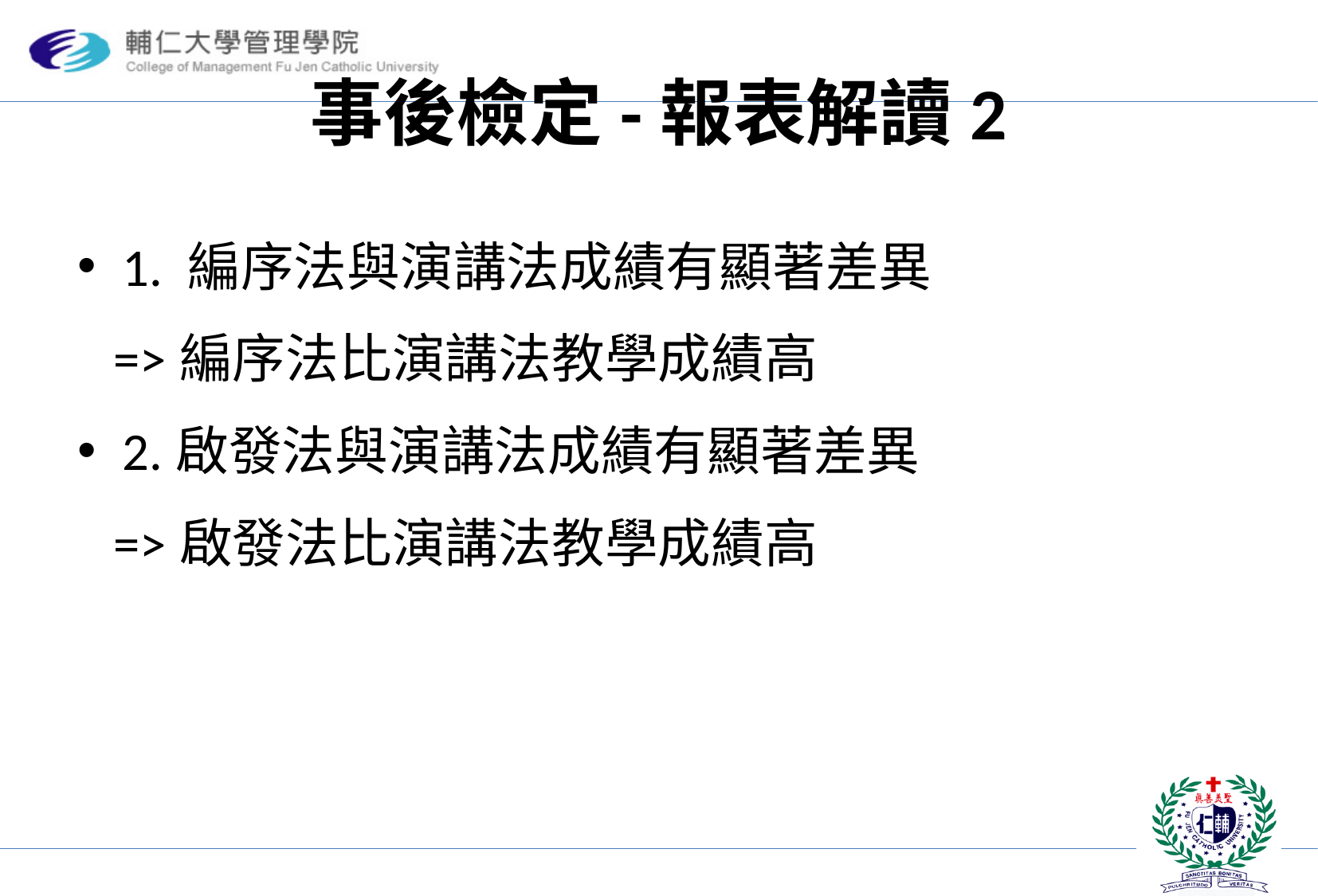

# 事後檢定-報表解讀2

1. 編序法與演講法成績有顯著差異

   =>編序法比演講法教學成績高

2.啟發法與演講法成績有顯著差異

   =>啟發法比演講法教學成績高